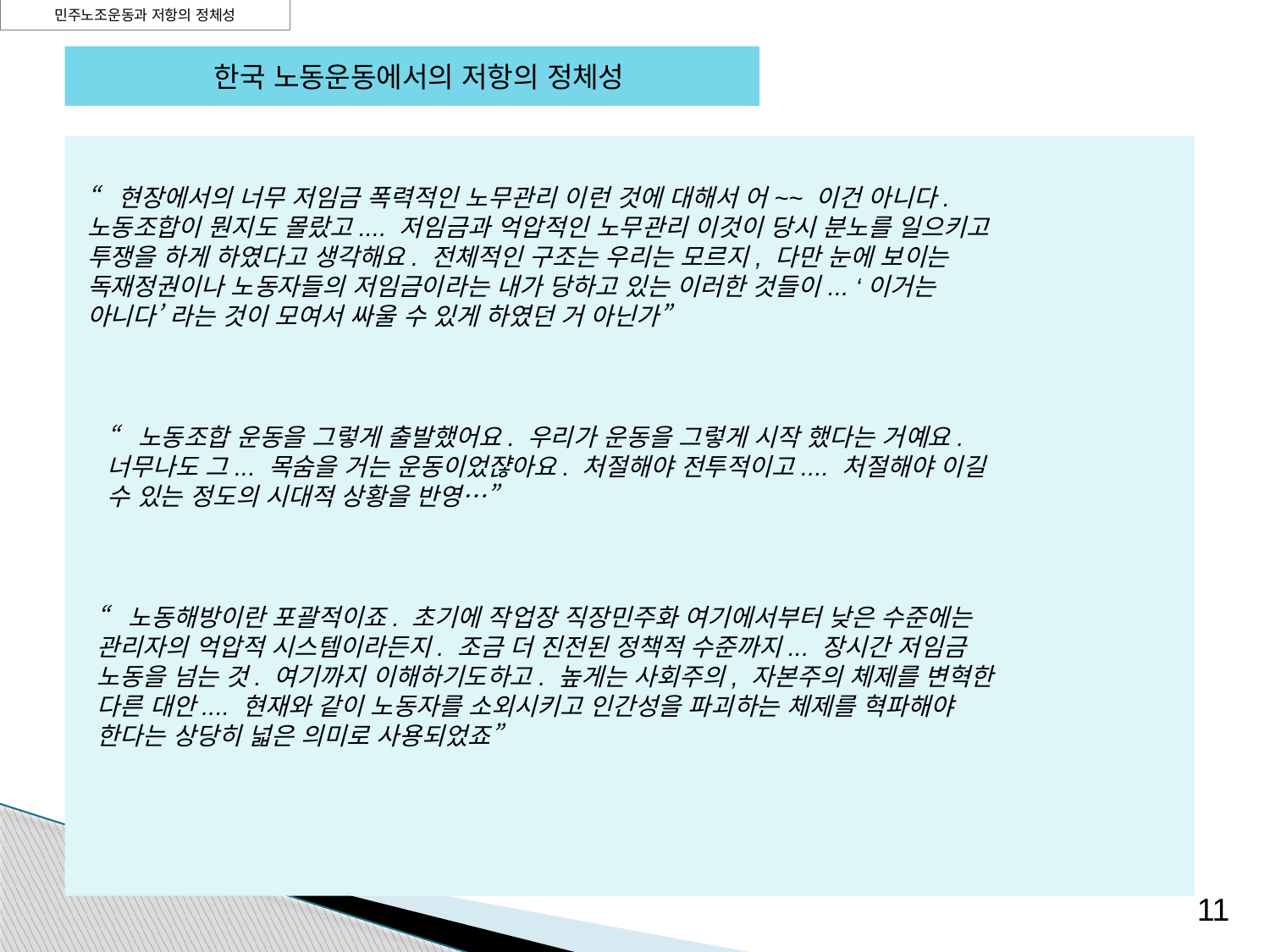

민주노조운동과 저항의 정체성
 한국 노동운동에서의 저항의 정체성

“현장에서의 너무 저임금 폭력적인 노무관리 이런 것에 대해서 어~~ 이건 아니다. 노동조합이 뭔지도 몰랐고.... 저임금과 억압적인 노무관리 이것이 당시 분노를 일으키고 투쟁을 하게 하였다고 생각해요. 전체적인 구조는 우리는 모르지, 다만 눈에 보이는 독재정권이나 노동자들의 저임금이라는 내가 당하고 있는 이러한 것들이... ‘이거는 아니다’ 라는 것이 모여서 싸울 수 있게 하였던 거 아닌가”
“노동조합 운동을 그렇게 출발했어요. 우리가 운동을 그렇게 시작 했다는 거예요. 너무나도 그... 목숨을 거는 운동이었쟎아요. 처절해야 전투적이고.... 처절해야 이길 수 있는 정도의 시대적 상황을 반영…”
“노동해방이란 포괄적이죠. 초기에 작업장 직장민주화 여기에서부터 낮은 수준에는 관리자의 억압적 시스템이라든지. 조금 더 진전된 정책적 수준까지... 장시간 저임금 노동을 넘는 것. 여기까지 이해하기도하고. 높게는 사회주의, 자본주의 체제를 변혁한 다른 대안.... 현재와 같이 노동자를 소외시키고 인간성을 파괴하는 체제를 혁파해야 한다는 상당히 넓은 의미로 사용되었죠”
11